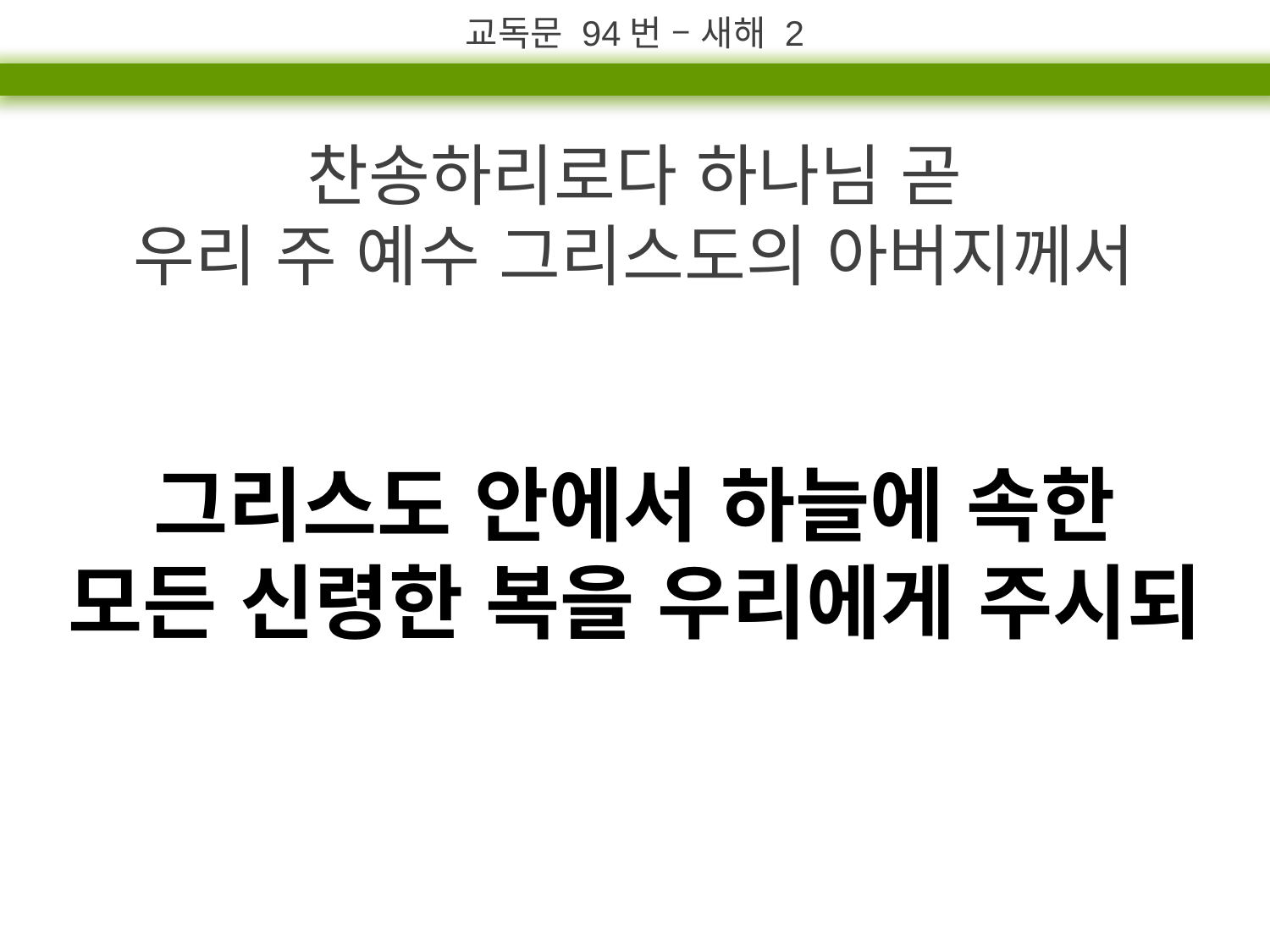

교독문 94번 – 새해 2

찬송하리로다 하나님 곧
우리 주 예수 그리스도의 아버지께서
그리스도 안에서 하늘에 속한
모든 신령한 복을 우리에게 주시되